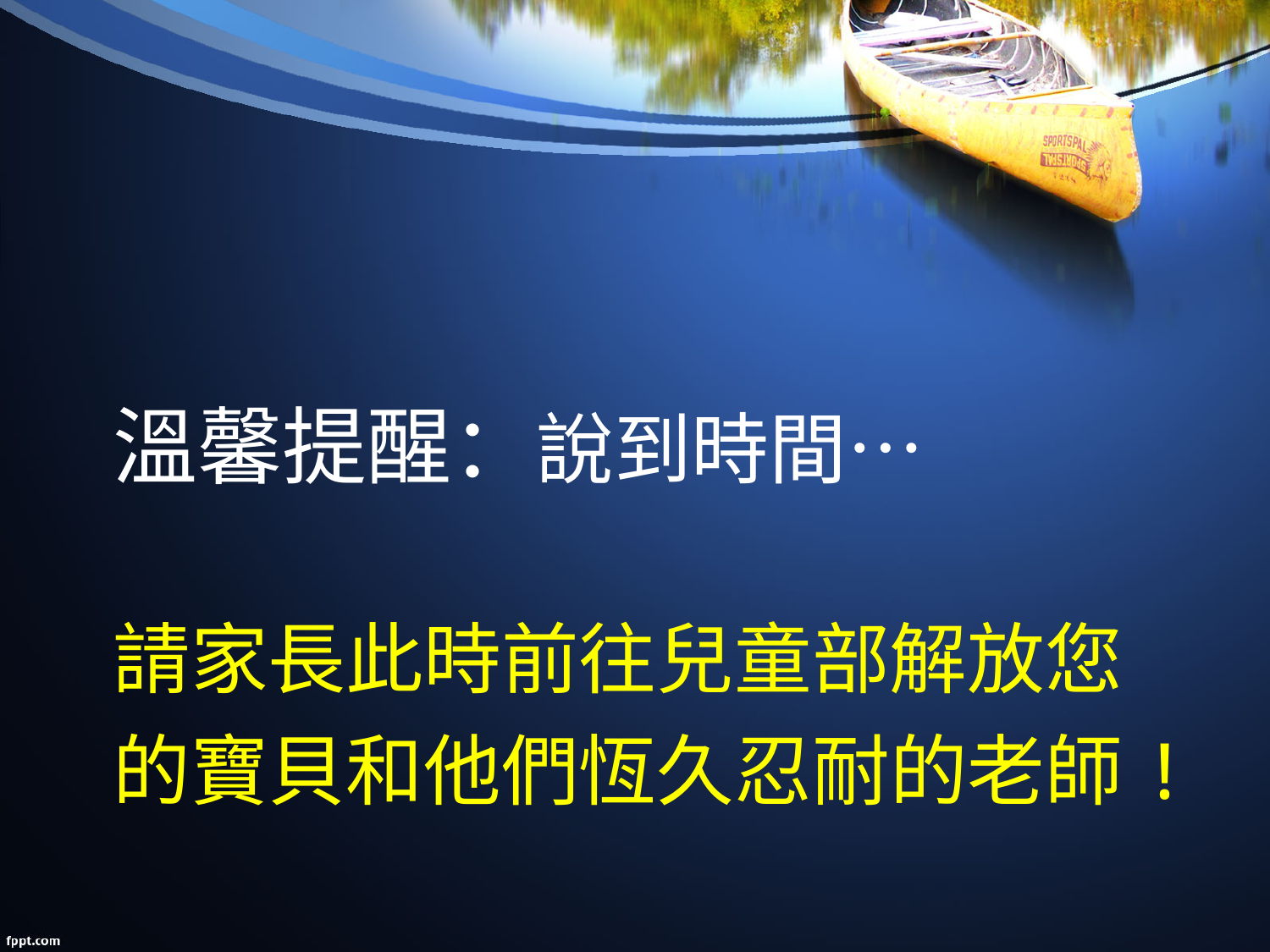

溫馨提醒：說到時間…
# 請家長此時前往兒童部解放您的寶貝和他們恆久忍耐的老師!